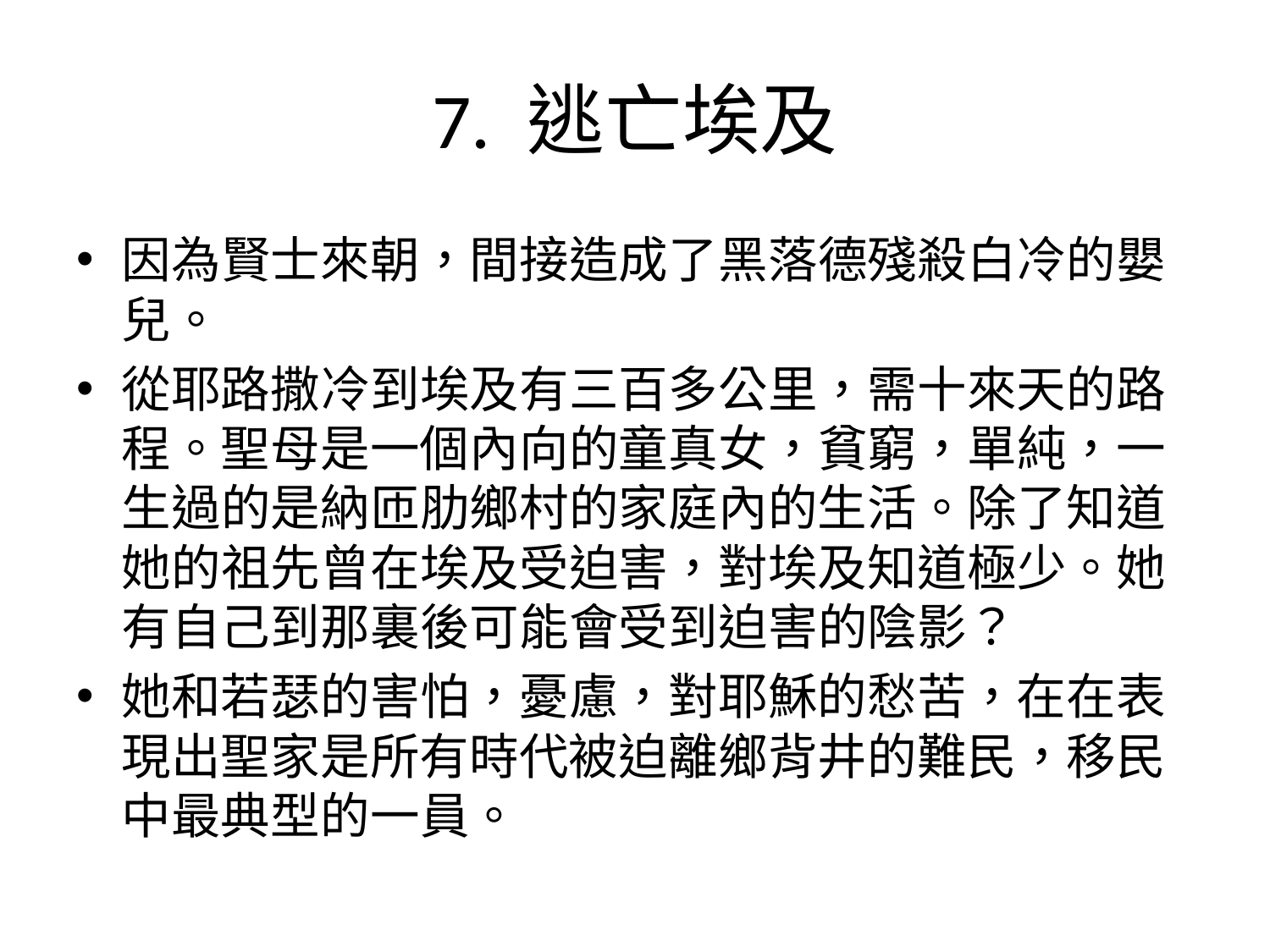

# 7. 逃亡埃及
因為賢士來朝，間接造成了黑落德殘殺白冷的嬰兒。
從耶路撒冷到埃及有三百多公里，需十來天的路程。聖母是一個內向的童真女，貧窮，單純，一生過的是納匝肋鄉村的家庭內的生活。除了知道她的祖先曾在埃及受迫害，對埃及知道極少。她有自己到那裏後可能會受到迫害的陰影？
她和若瑟的害怕，憂慮，對耶穌的愁苦，在在表現出聖家是所有時代被迫離鄉背井的難民，移民中最典型的一員。